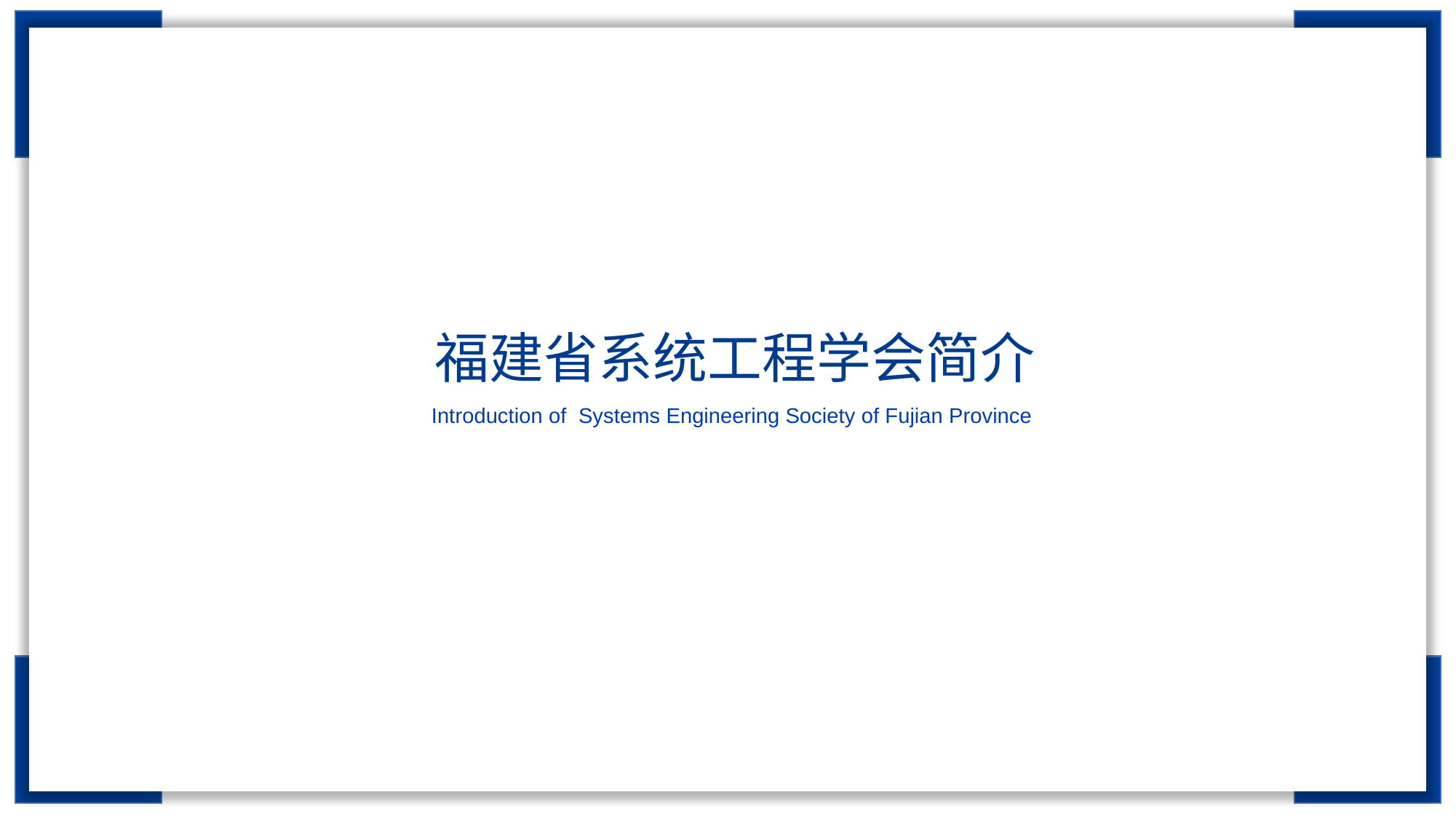

福建省系统工程学会简介
                     Introduction of  Systems Engineering Society of Fujian Province